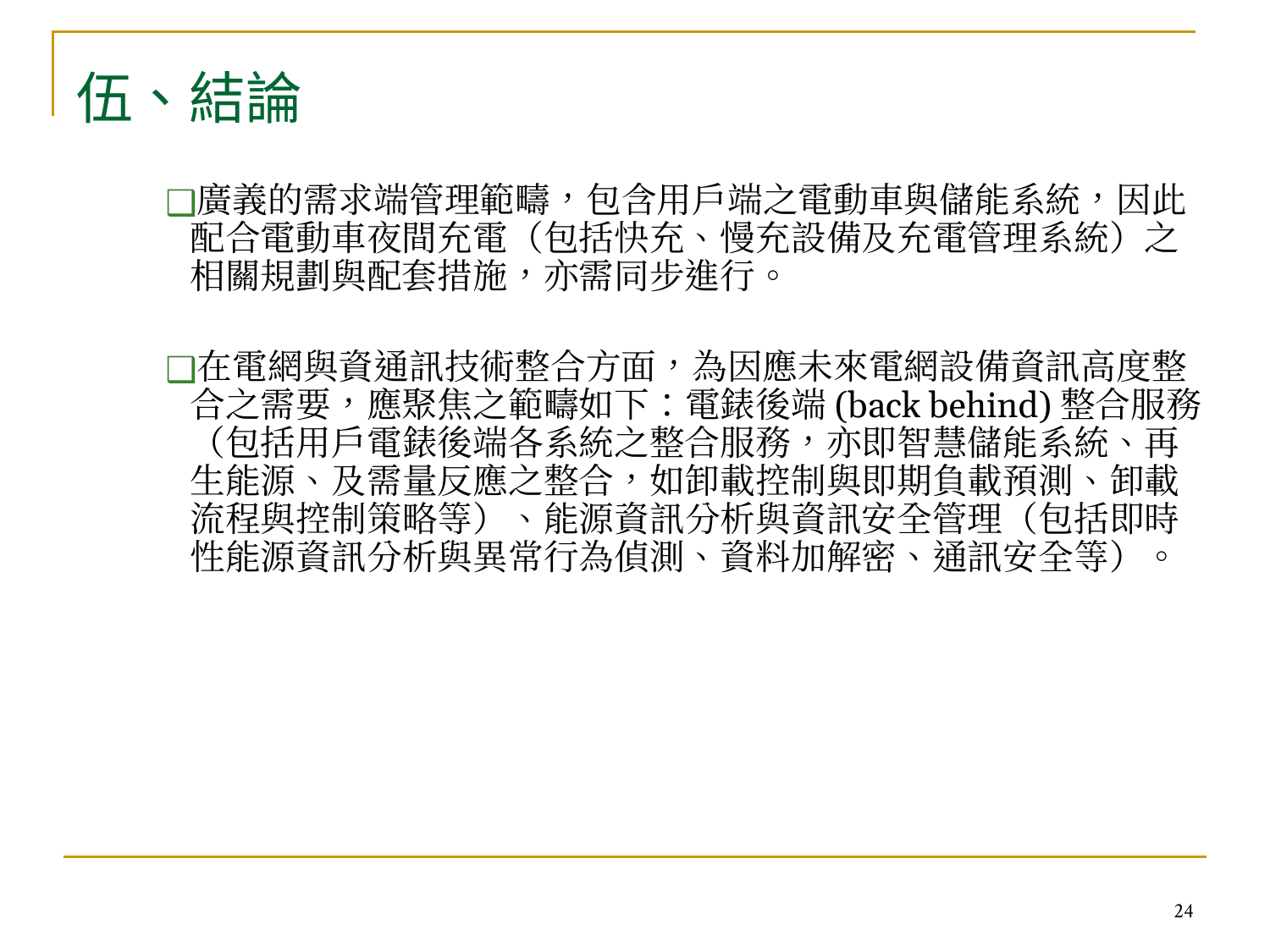

伍、結論
廣義的需求端管理範疇，包含用戶端之電動車與儲能系統，因此配合電動車夜間充電（包括快充、慢充設備及充電管理系統）之相關規劃與配套措施，亦需同步進行。

在電網與資通訊技術整合方面，為因應未來電網設備資訊高度整合之需要，應聚焦之範疇如下：電錶後端(back behind)整合服務（包括用戶電錶後端各系統之整合服務，亦即智慧儲能系統、再生能源、及需量反應之整合，如卸載控制與即期負載預測、卸載流程與控制策略等）、能源資訊分析與資訊安全管理（包括即時性能源資訊分析與異常行為偵測、資料加解密、通訊安全等）。

24